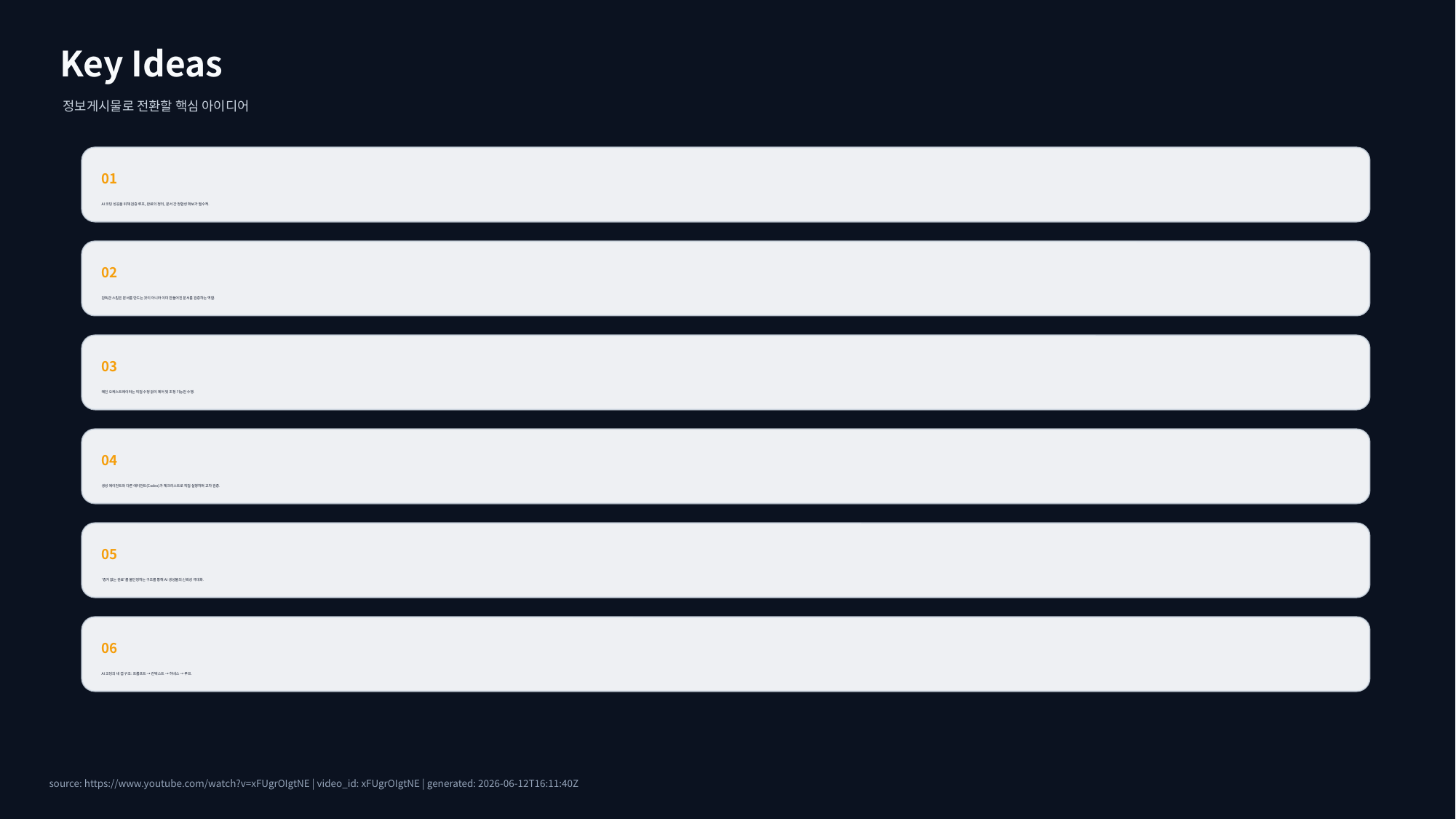

Key Ideas
정보게시물로 전환할 핵심 아이디어

01
AI 코딩 성공을 위해 검증 루프, 완료의 정의, 문서 간 정합성 확보가 필수적.

02
감독관 스킬은 문서를 만드는 것이 아니라 이미 만들어진 문서를 검증하는 역할.

03
메인 오케스트레이터는 직접 수정 없이 제어 및 조정 기능만 수행.

04
생성 에이전트와 다른 에이전트(Codex)가 체크리스트로 직접 실행하며 교차 검증.

05
'증거 없는 완료'를 불인정하는 구조를 통해 AI 생성물의 신뢰성 극대화.

06
AI 코딩의 네 겹 구조: 프롬프트 → 컨텍스트 → 하네스 → 루프.
source: https://www.youtube.com/watch?v=xFUgrOIgtNE | video_id: xFUgrOIgtNE | generated: 2026-06-12T16:11:40Z